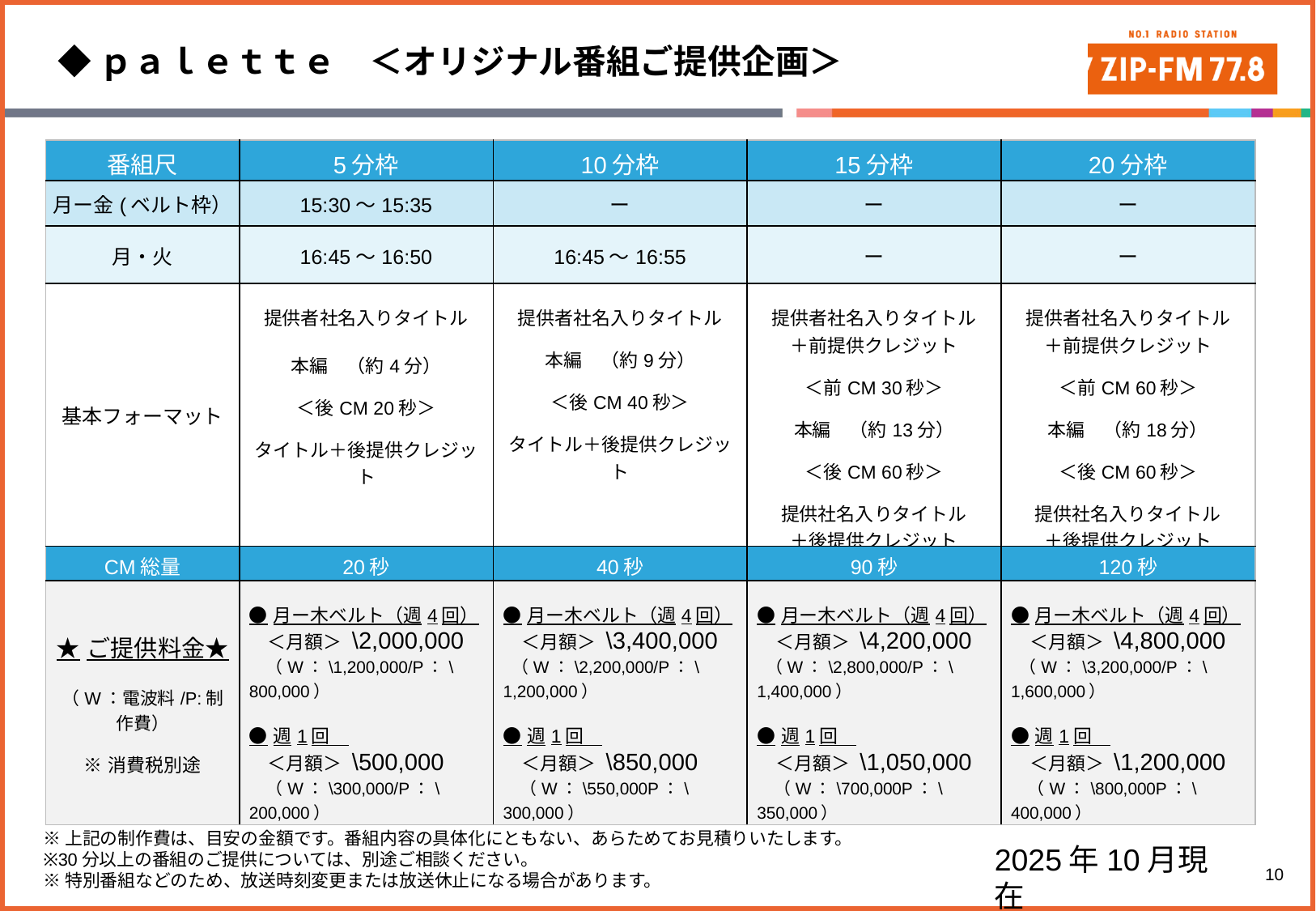

◆ｐａｌｅｔｔｅ　＜オリジナル番組ご提供企画＞
| 番組尺 | 5分枠 | 10分枠 | 15分枠 | 20分枠 |
| --- | --- | --- | --- | --- |
| 月ー金(ベルト枠） | 15:30～15:35 | ー | ー | ー |
| 月・火 | 16:45～16:50 | 16:45〜16:55 | ー | ー |
| 基本フォーマット | 提供者社名入りタイトル 本編　（約4分） ＜後CM 20秒＞ タイトル＋後提供クレジット | 提供者社名入りタイトル 本編　（約9分） ＜後CM 40秒＞ タイトル＋後提供クレジット | 提供者社名入りタイトル ＋前提供クレジット ＜前CM 30秒＞ 本編　（約13分） ＜後CM 60秒＞ 提供社名入りタイトル ＋後提供クレジット | 提供者社名入りタイトル ＋前提供クレジット ＜前CM 60秒＞ 本編　（約18分） ＜後CM 60秒＞ 提供社名入りタイトル ＋後提供クレジット |
| CM総量 | 20秒 | 40秒 | 90秒 | 120秒 |
| ★ご提供料金★ （W：電波料/P:制作費） ※消費税別途 | ●月ー木ベルト（週4回） 　＜月額＞ \2,000,000 　（W：\1,200,000/P：\800,000） ●週1回　 　＜月額＞ \500,000 　（W：\300,000/P：\200,000） | ●月ー木ベルト（週4回） 　＜月額＞ \3,400,000 （W：\2,200,000/P：\1,200,000） ●週1回　 　＜月額＞ \850,000 　（W：\550,000P：\300,000） | ●月ー木ベルト（週4回） 　＜月額＞ \4,200,000 （W：\2,800,000/P：\1,400,000） ●週1回　 　＜月額＞ \1,050,000 　（W：\700,000P：\350,000） | ●月ー木ベルト（週4回） 　＜月額＞ \4,800,000 （W：\3,200,000/P：\1,600,000） ●週1回　 　＜月額＞ \1,200,000 　（W：\800,000P：\400,000） |
※番組内容につきましては、具体化に伴いZIP-FMからご提案させていただきます
※上記の制作費は、目安の金額です。番組内容の具体化にともない、あらためてお見積りいたします。
※30分以上の番組のご提供については、別途ご相談ください。
※特別番組などのため、放送時刻変更または放送休止になる場合があります。
2025年10月現在